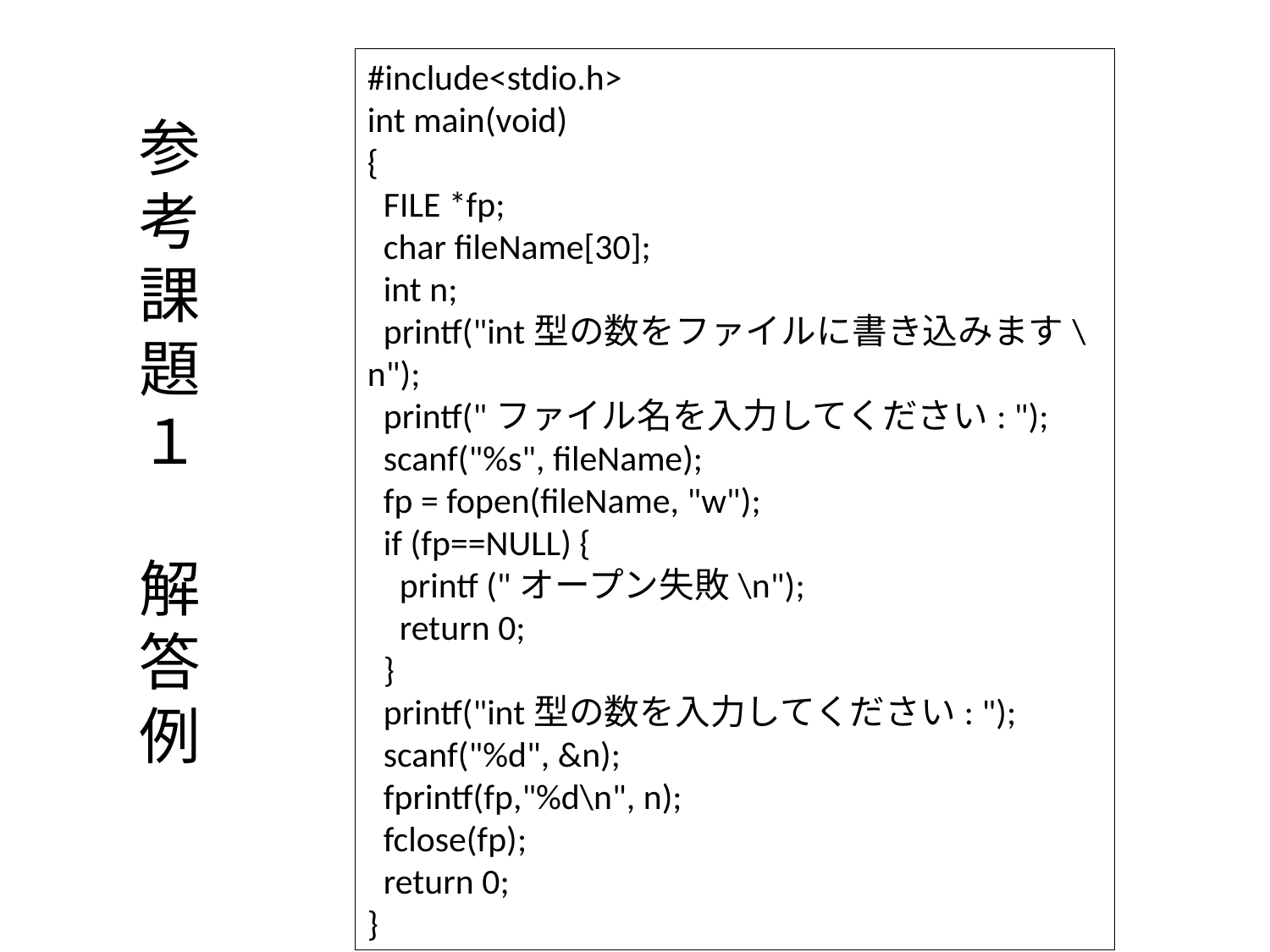

#include<stdio.h>
int main(void)
{
  FILE *fp;
  char fileName[30];
  int n;
  printf("int型の数をファイルに書き込みます\n");
  printf("ファイル名を入力してください: ");
  scanf("%s", fileName);
  fp = fopen(fileName, "w");
  if (fp==NULL) {
    printf ("オープン失敗\n");
    return 0;
  }
  printf("int型の数を入力してください: ");
  scanf("%d", &n);
  fprintf(fp,"%d\n", n);
  fclose(fp);
  return 0;
}
# 参考課題１　解答例